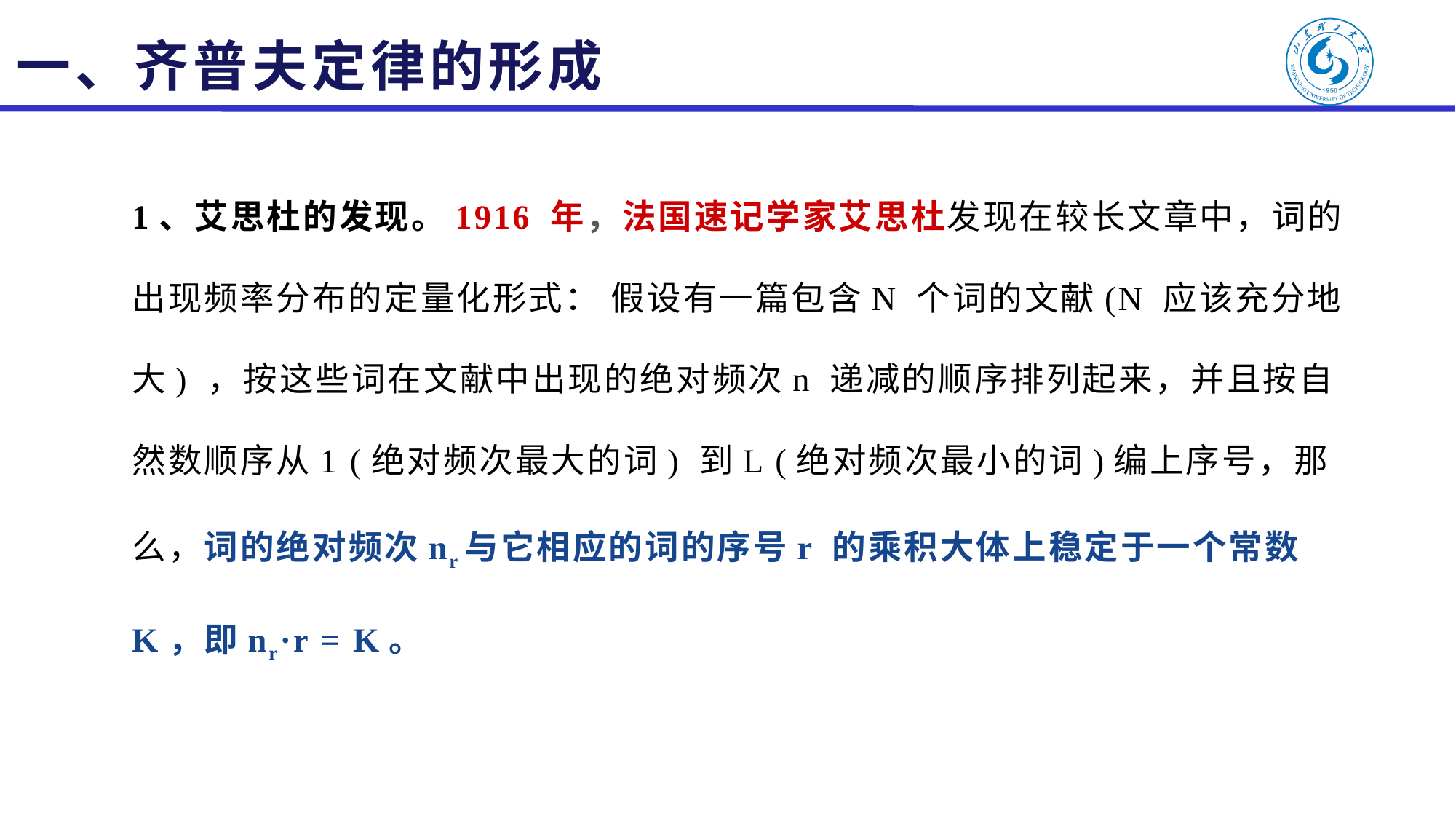

# 一、齐普夫定律的形成
1、艾思杜的发现。1916 年，法国速记学家艾思杜发现在较长文章中，词的出现频率分布的定量化形式： 假设有一篇包含N 个词的文献(N 应该充分地大) ，按这些词在文献中出现的绝对频次n 递减的顺序排列起来，并且按自然数顺序从1 (绝对频次最大的词) 到L (绝对频次最小的词)编上序号，那么，词的绝对频次nr与它相应的词的序号r 的乘积大体上稳定于一个常数K，即nr·r = K。